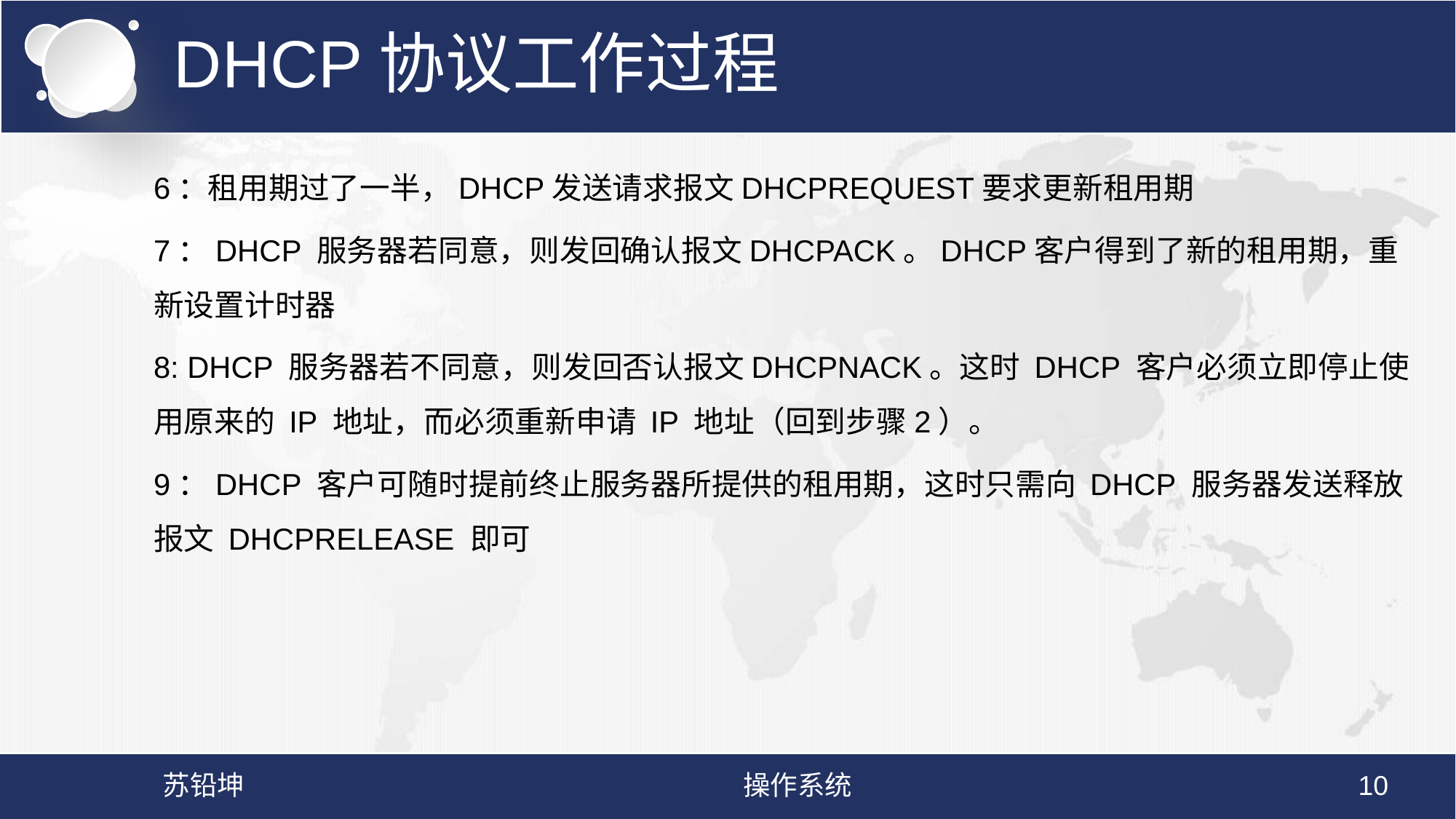

# DHCP协议工作过程

6：租用期过了一半，DHCP发送请求报文DHCPREQUEST要求更新租用期
7：DHCP 服务器若同意，则发回确认报文DHCPACK。DHCP客户得到了新的租用期，重新设置计时器
8: DHCP 服务器若不同意，则发回否认报文DHCPNACK。这时 DHCP 客户必须立即停止使用原来的 IP 地址，而必须重新申请 IP 地址（回到步骤2）。
9：DHCP 客户可随时提前终止服务器所提供的租用期，这时只需向 DHCP 服务器发送释放报文 DHCPRELEASE 即可
苏铅坤
操作系统
10